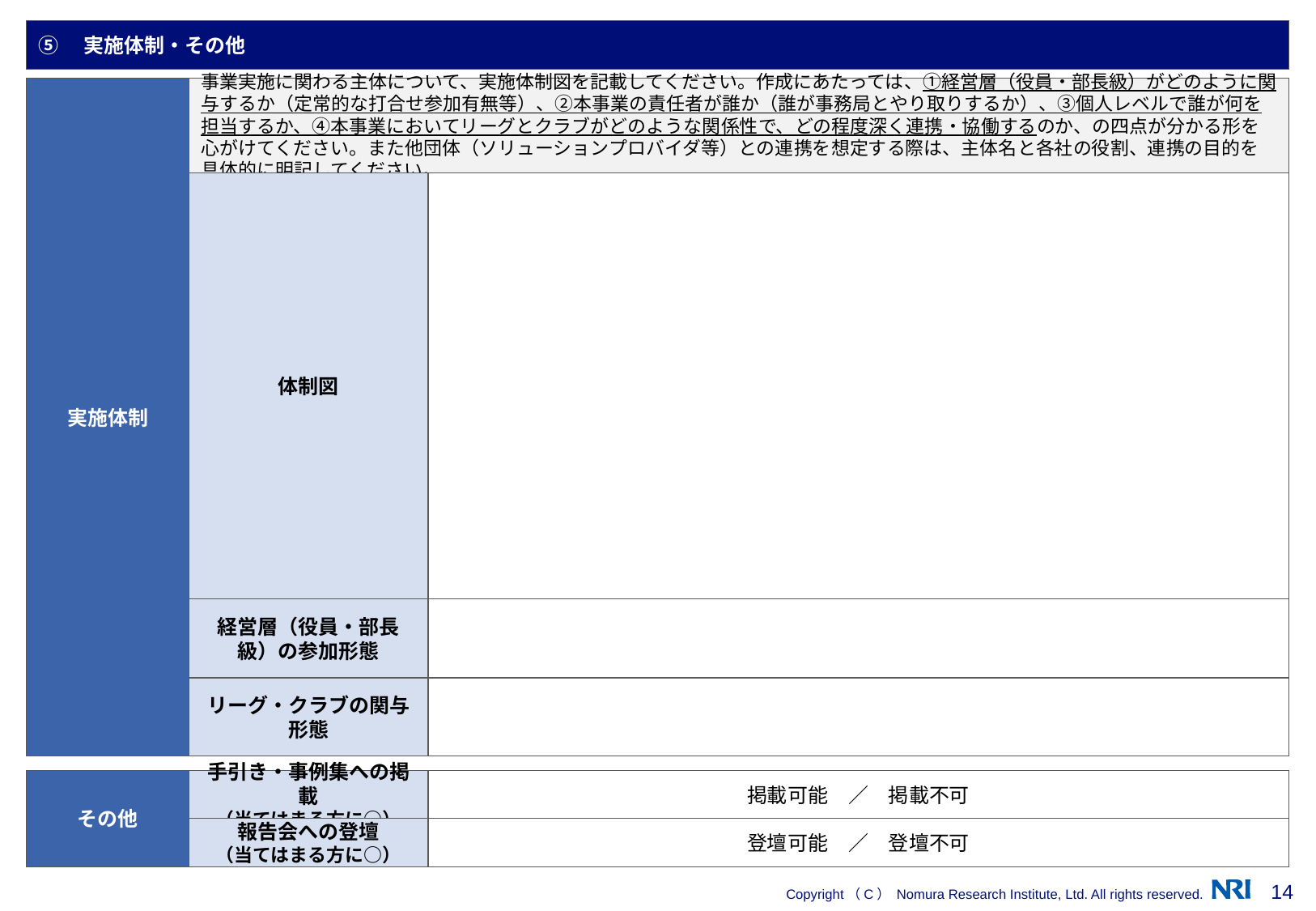

⑤　実施体制・その他
実施体制
事業実施に関わる主体について、実施体制図を記載してください。作成にあたっては、①経営層（役員・部長級）がどのように関与するか（定常的な打合せ参加有無等）、②本事業の責任者が誰か（誰が事務局とやり取りするか）、③個人レベルで誰が何を担当するか、④本事業においてリーグとクラブがどのような関係性で、どの程度深く連携・協働するのか、の四点が分かる形を心がけてください。また他団体（ソリューションプロバイダ等）との連携を想定する際は、主体名と各社の役割、連携の目的を具体的に明記してください。
体制図

経営層（役員・部長級）の参加形態

リーグ・クラブの関与形態
その他
手引き・事例集への掲載
（当てはまる方に○）
掲載可能　／　掲載不可
報告会への登壇
（当てはまる方に○）
登壇可能　／　登壇不可